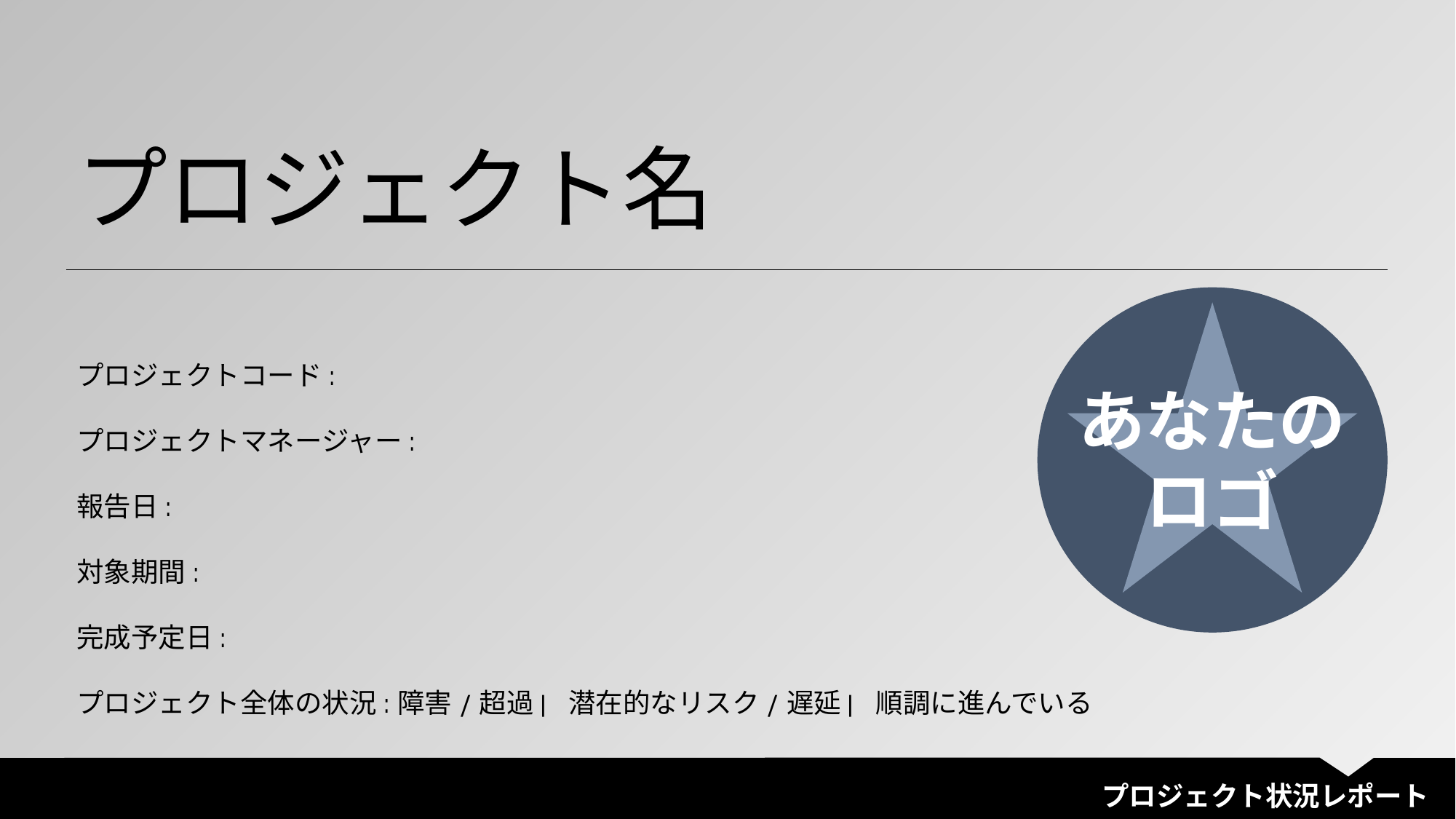

プロジェクト名

あなたの
ロゴ
プロジェクトコード:
プロジェクトマネージャー:
報告日:
対象期間:
完成予定日:
プロジェクト全体の状況:障害/超過|  潜在的なリスク/遅延|  順調に進んでいる

プロジェクト状況レポート